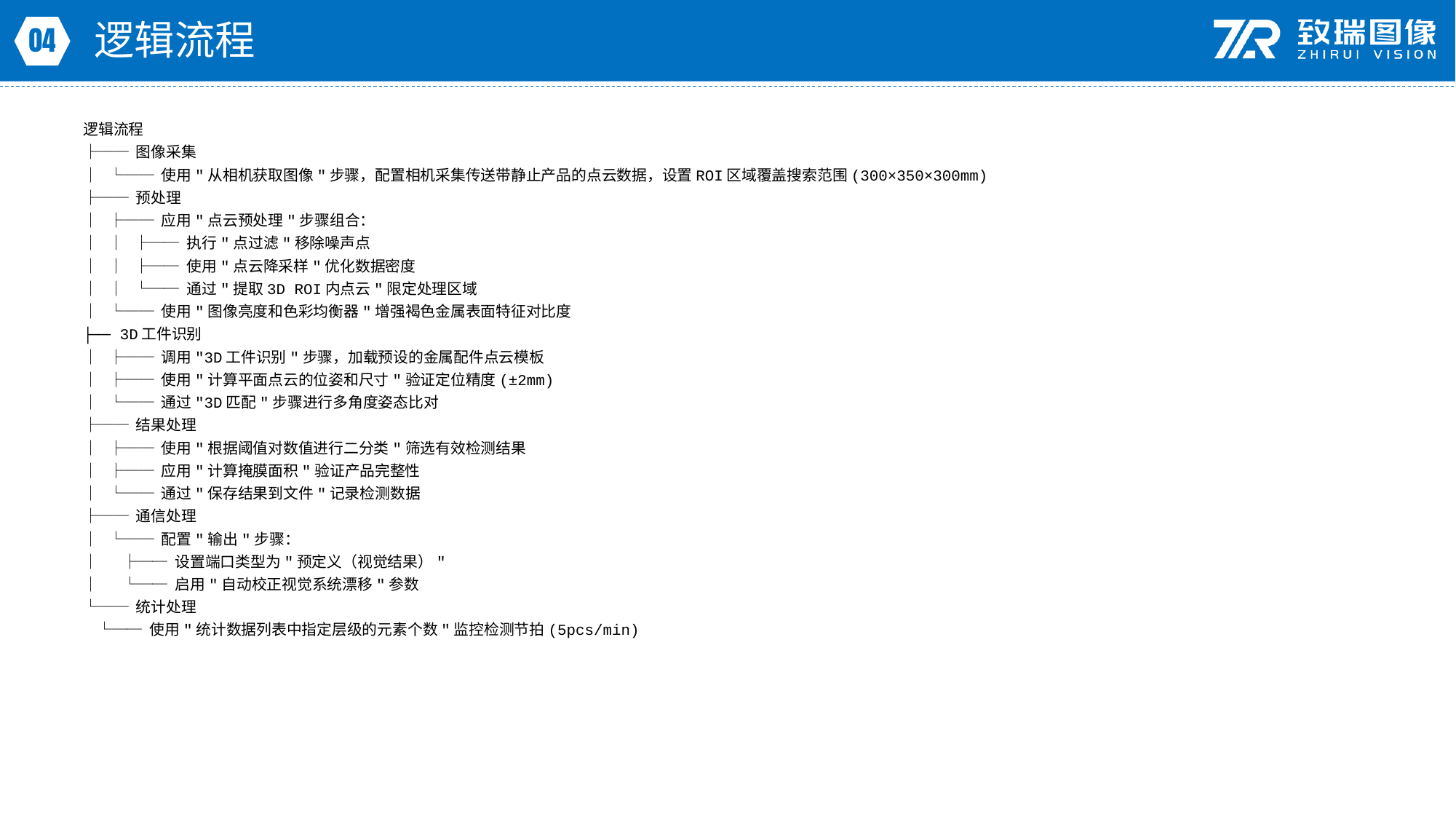

逻辑流程
04

逻辑流程
├── 图像采集
│   └── 使用"从相机获取图像"步骤，配置相机采集传送带静止产品的点云数据，设置ROI区域覆盖搜索范围(300×350×300mm)
├── 预处理
│   ├── 应用"点云预处理"步骤组合：
│   │   ├── 执行"点过滤"移除噪声点
│   │   ├── 使用"点云降采样"优化数据密度
│   │   └── 通过"提取3D ROI内点云"限定处理区域
│   └── 使用"图像亮度和色彩均衡器"增强褐色金属表面特征对比度
├── 3D工件识别
│   ├── 调用"3D工件识别"步骤，加载预设的金属配件点云模板
│   ├── 使用"计算平面点云的位姿和尺寸"验证定位精度(±2mm)
│   └── 通过"3D匹配"步骤进行多角度姿态比对
├── 结果处理
│   ├── 使用"根据阈值对数值进行二分类"筛选有效检测结果
│   ├── 应用"计算掩膜面积"验证产品完整性
│   └── 通过"保存结果到文件"记录检测数据
├── 通信处理
│   └── 配置"输出"步骤：
│       ├── 设置端口类型为"预定义（视觉结果）"
│       └── 启用"自动校正视觉系统漂移"参数
└── 统计处理
    └── 使用"统计数据列表中指定层级的元素个数"监控检测节拍(5pcs/min)